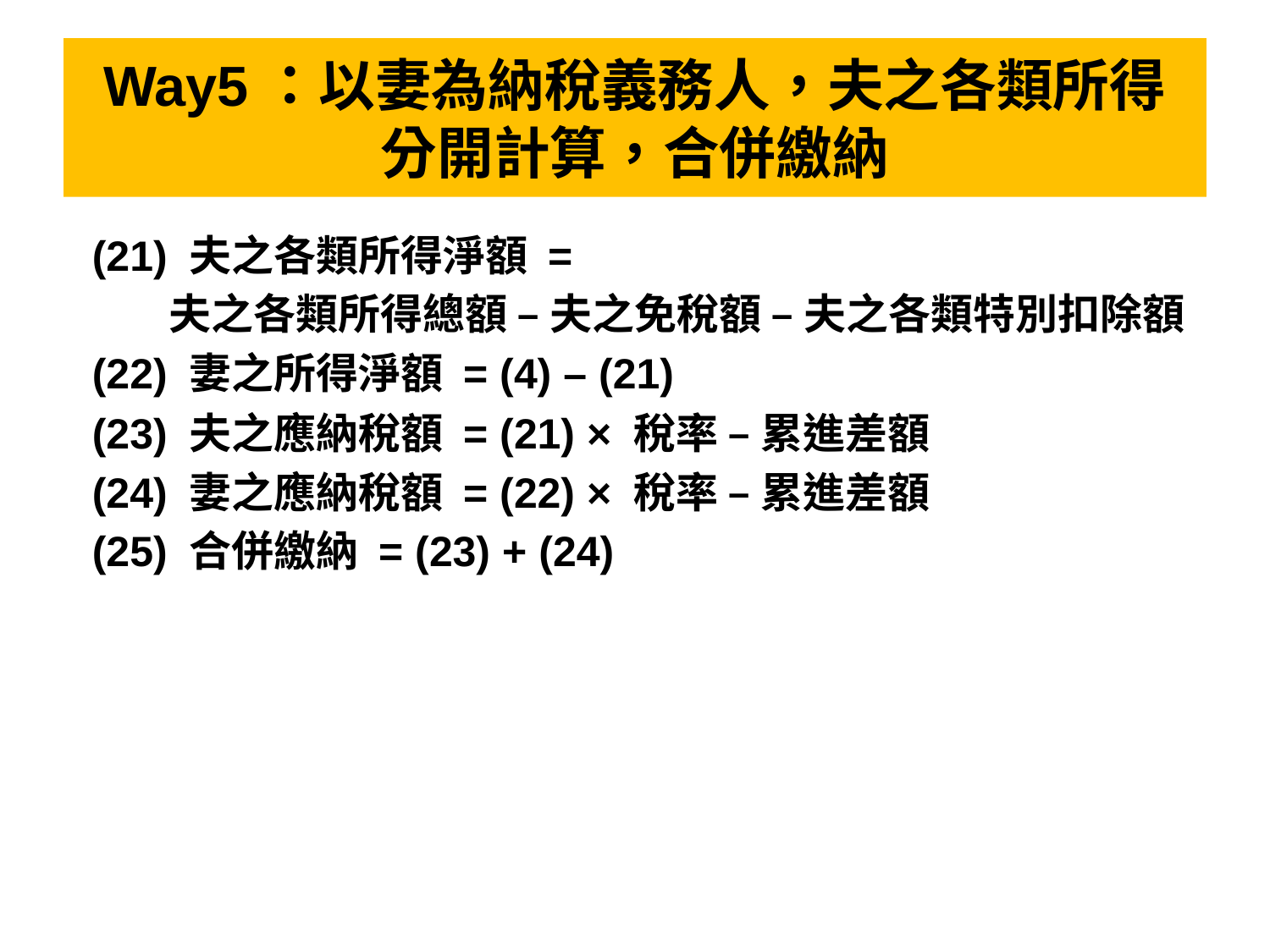

# Way5：以妻為納稅義務人，夫之各類所得分開計算，合併繳納
(21) 夫之各類所得淨額 =
       夫之各類所得總額 – 夫之免稅額 – 夫之各類特別扣除額
(22) 妻之所得淨額 = (4) – (21)
(23) 夫之應納稅額 = (21) × 稅率 – 累進差額
(24) 妻之應納稅額 = (22) × 稅率 – 累進差額
(25) 合併繳納 = (23) + (24)